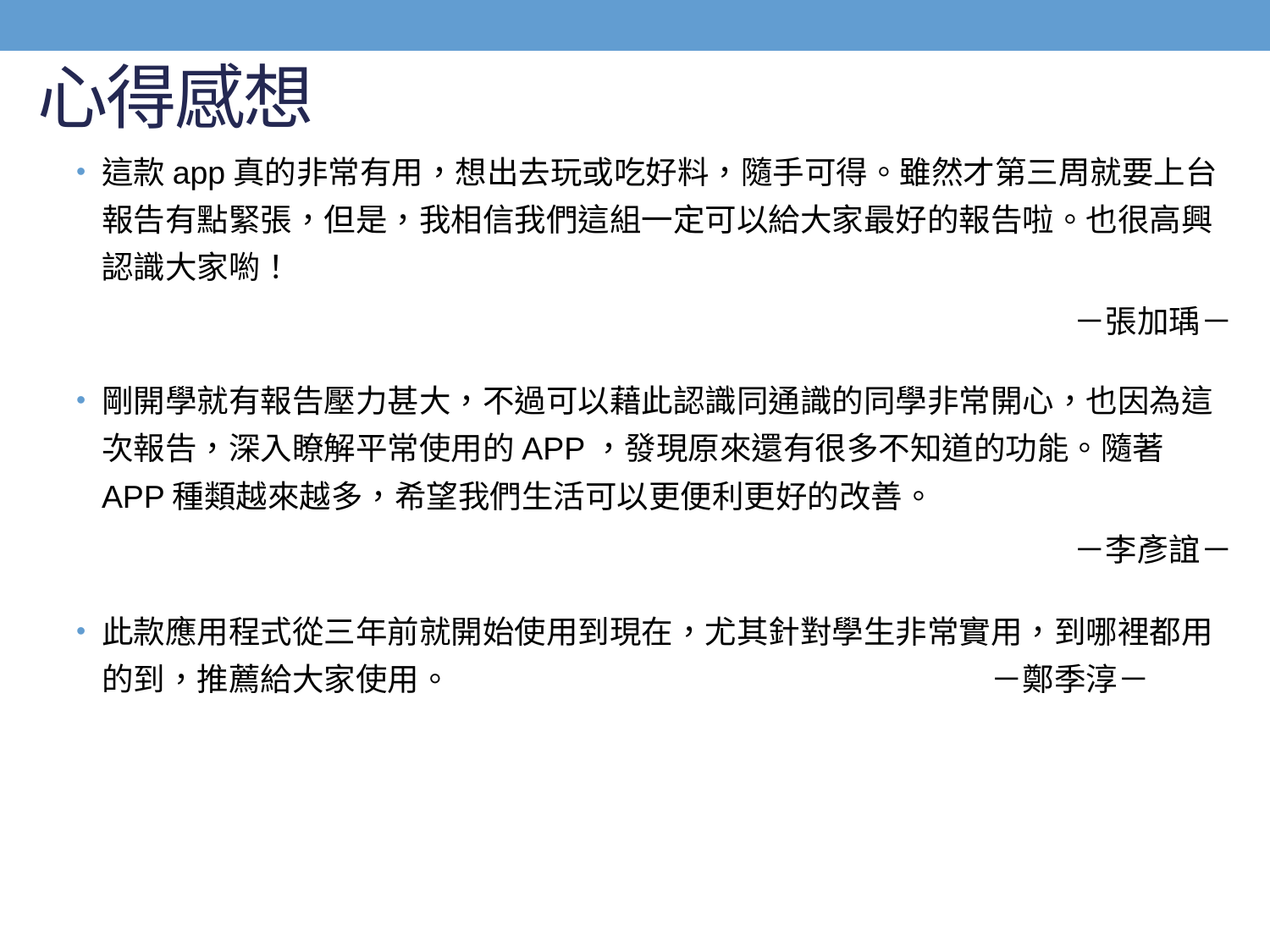

# 心得感想
這款app真的非常有用，想出去玩或吃好料，隨手可得。雖然才第三周就要上台報告有點緊張，但是，我相信我們這組一定可以給大家最好的報告啦。也很高興認識大家喲！
－張加瑀－

剛開學就有報告壓力甚大，不過可以藉此認識同通識的同學非常開心，也因為這次報告，深入瞭解平常使用的APP，發現原來還有很多不知道的功能。隨著APP種類越來越多，希望我們生活可以更便利更好的改善。
－李彥誼－

此款應用程式從三年前就開始使用到現在，尤其針對學生非常實用，到哪裡都用的到，推薦給大家使用。　　　　　　　　　　　　　　　　　－鄭季淳－